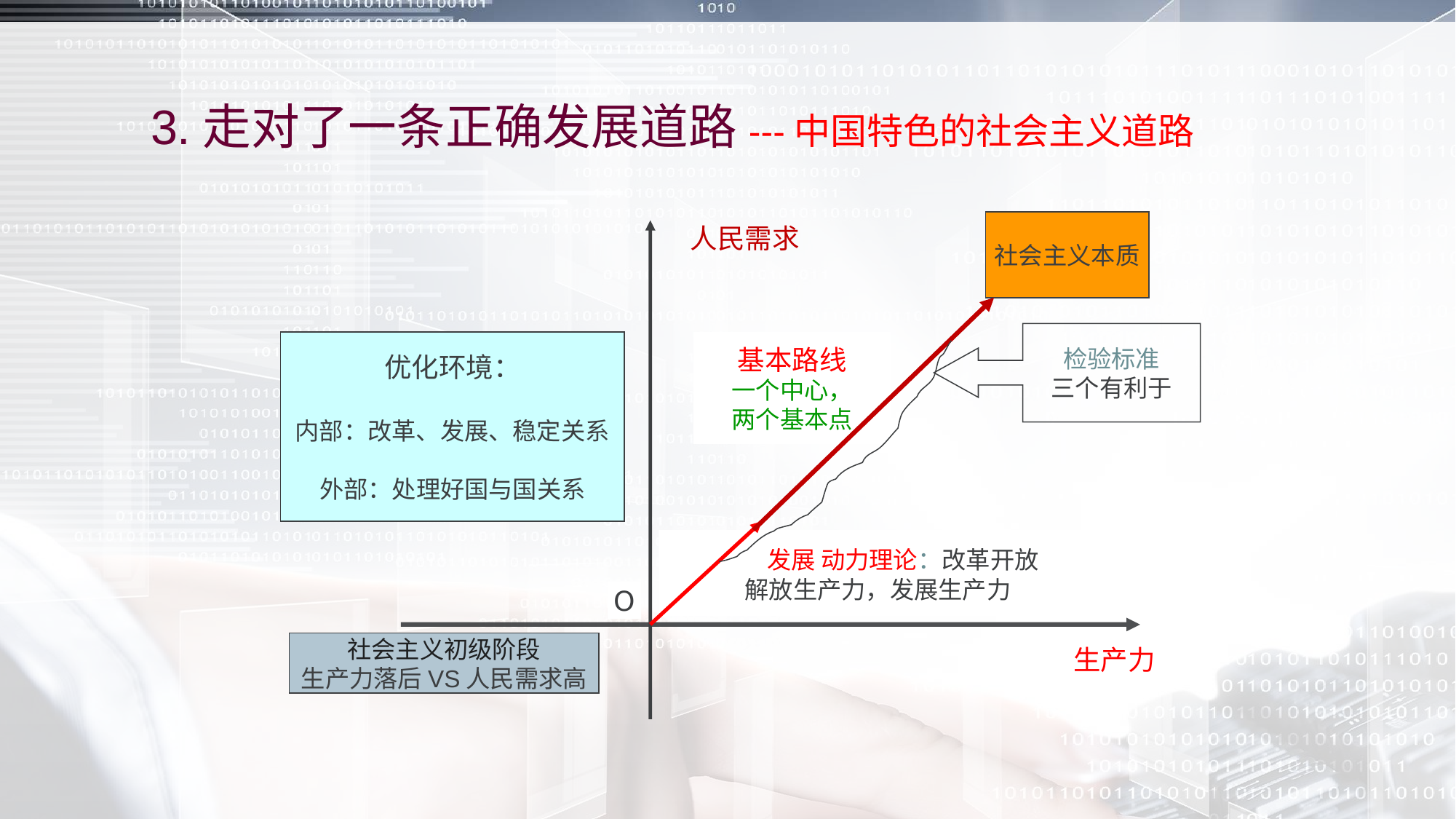

# 3.走对了一条正确发展道路---中国特色的社会主义道路
社会主义本质

人民需求

检验标准
三个有利于
优化环境：

内部：改革、发展、稳定关系

外部：处理好国与国关系
基本路线
一个中心，
两个基本点

       发展 动力理论：改革开放
解放生产力，发展生产力
O

社会主义初级阶段
生产力落后VS人民需求高
生产力